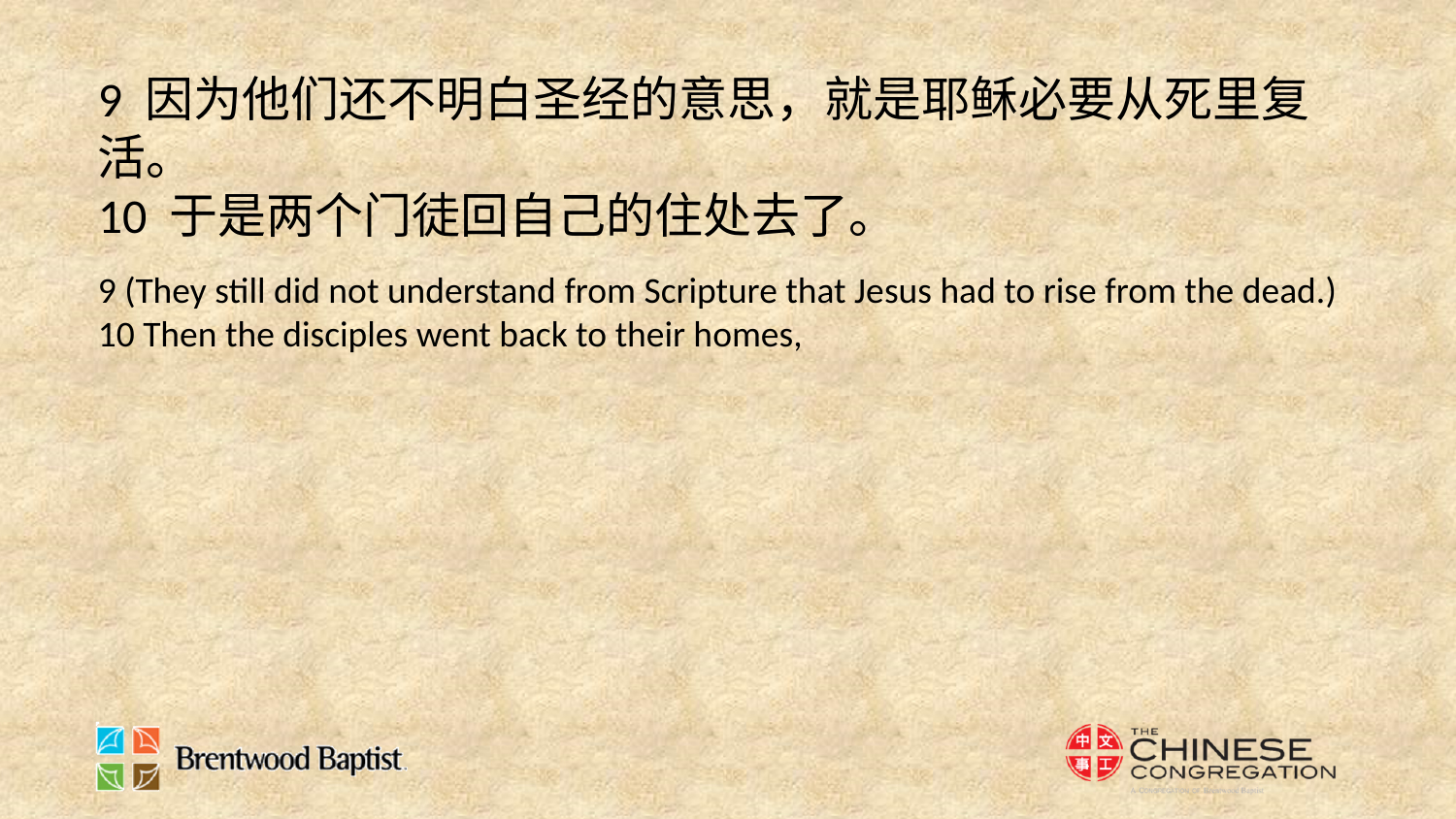

9 因为他们还不明白圣经的意思，就是耶稣必要从死里复活。
10 于是两个门徒回自己的住处去了。

9 (They still did not understand from Scripture that Jesus had to rise from the dead.)
10 Then the disciples went back to their homes,